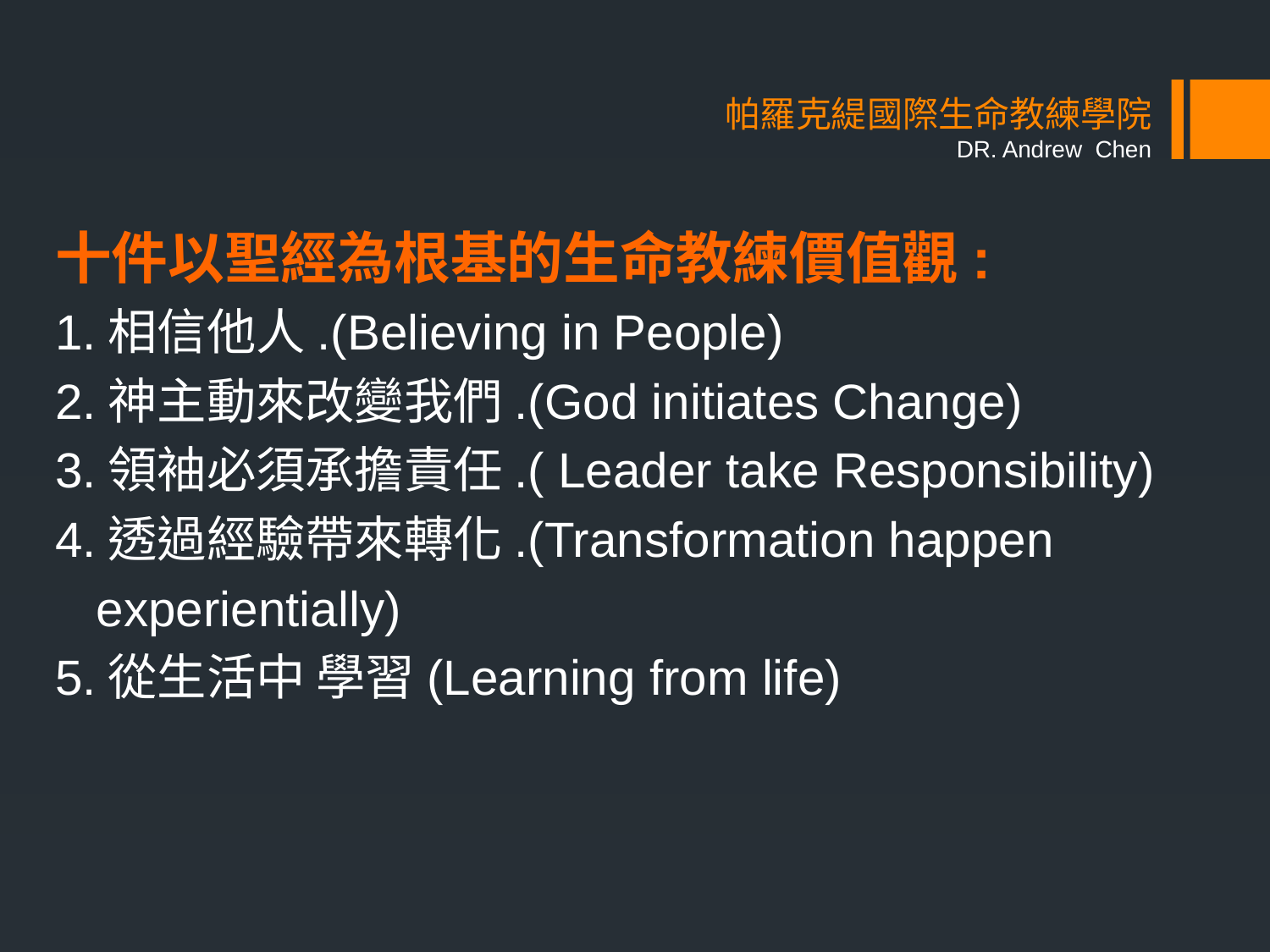

# 帕羅克緹國際生命教練學院 DR. Andrew  Chen

十件以聖經為根基的生命教練價值觀:
1.相信他人.(Believing in People)
2.神主動來改變我們.(God initiates Change)
3.領袖必須承擔責任.( Leader take Responsibility)
4.透過經驗帶來轉化.(Transformation happen
   experientially)
5.從生活中 學習(Learning from life)